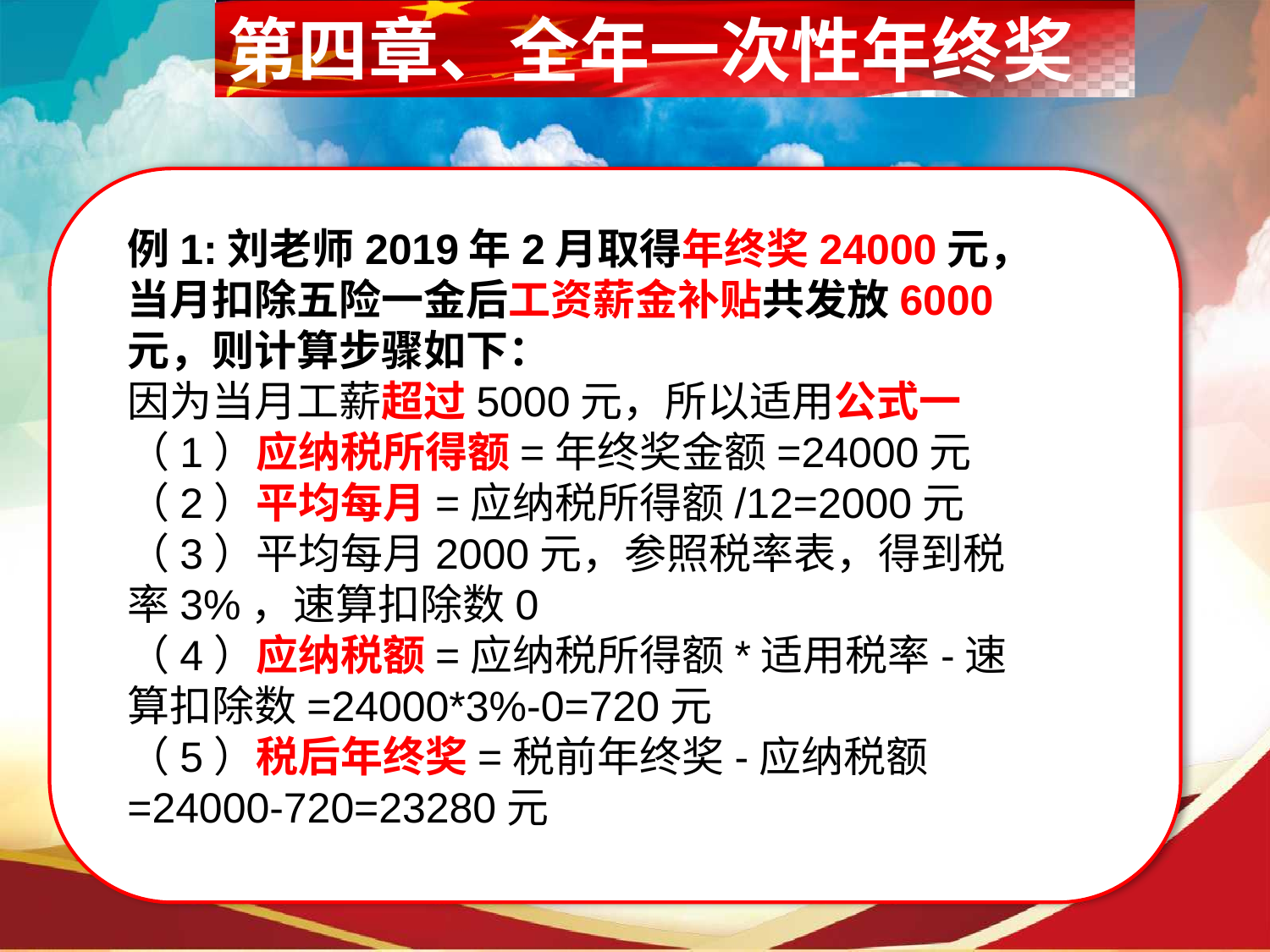

第四章、全年一次性年终奖

例1:刘老师2019年2月取得年终奖24000元，当月扣除五险一金后工资薪金补贴共发放6000元，则计算步骤如下：
因为当月工薪超过5000元，所以适用公式一
（1）应纳税所得额=年终奖金额=24000元
（2）平均每月=应纳税所得额/12=2000元
（3）平均每月2000元，参照税率表，得到税率3%，速算扣除数0
（4）应纳税额=应纳税所得额*适用税率-速算扣除数=24000*3%-0=720元
（5）税后年终奖=税前年终奖-应纳税额=24000-720=23280元